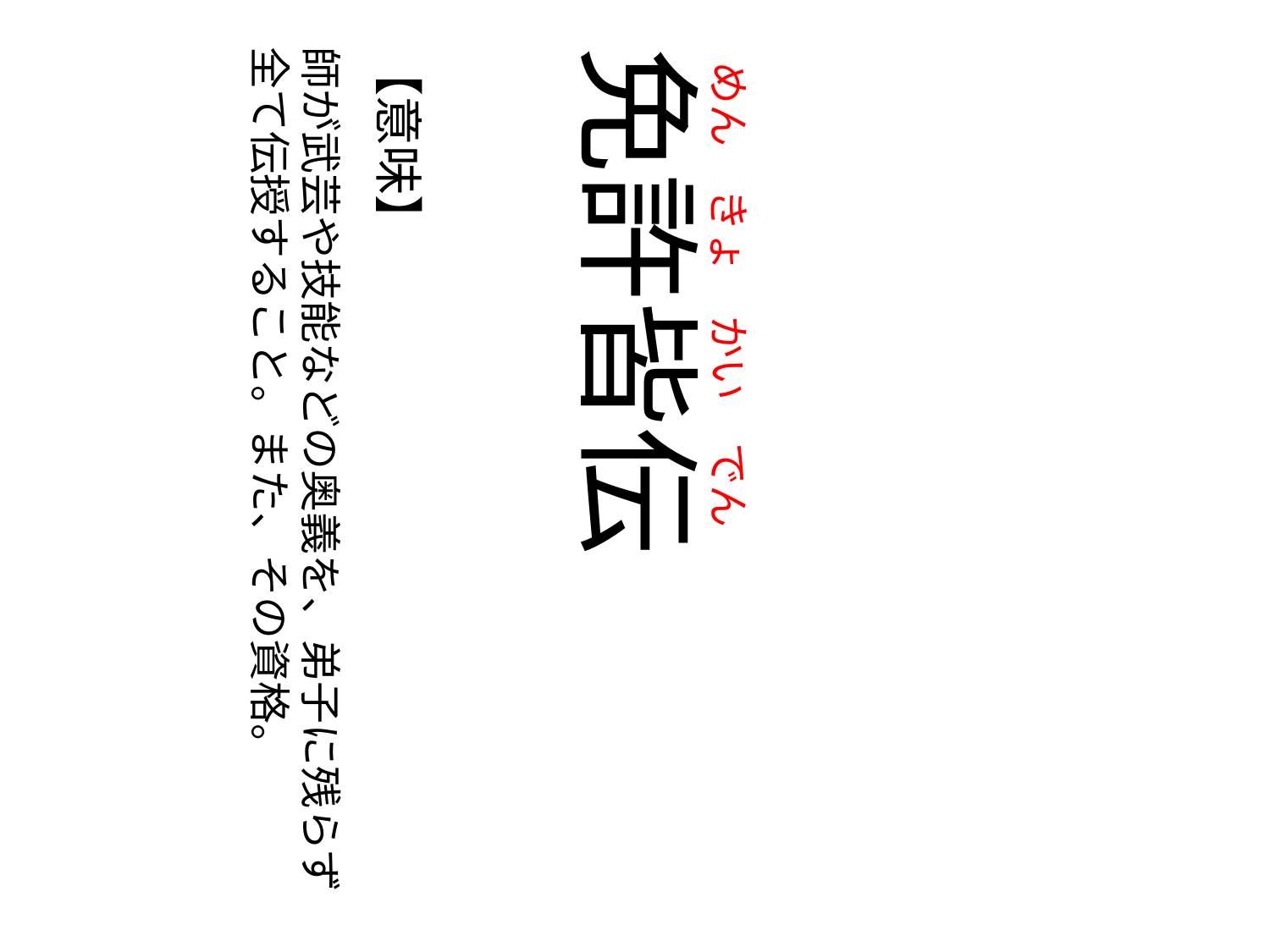

めん
の
きょ
の
かい
の
でん
師が武芸や技能などの奥義を、弟子に残らず
全て伝授すること。また、その資格。
【意味】
免許皆伝